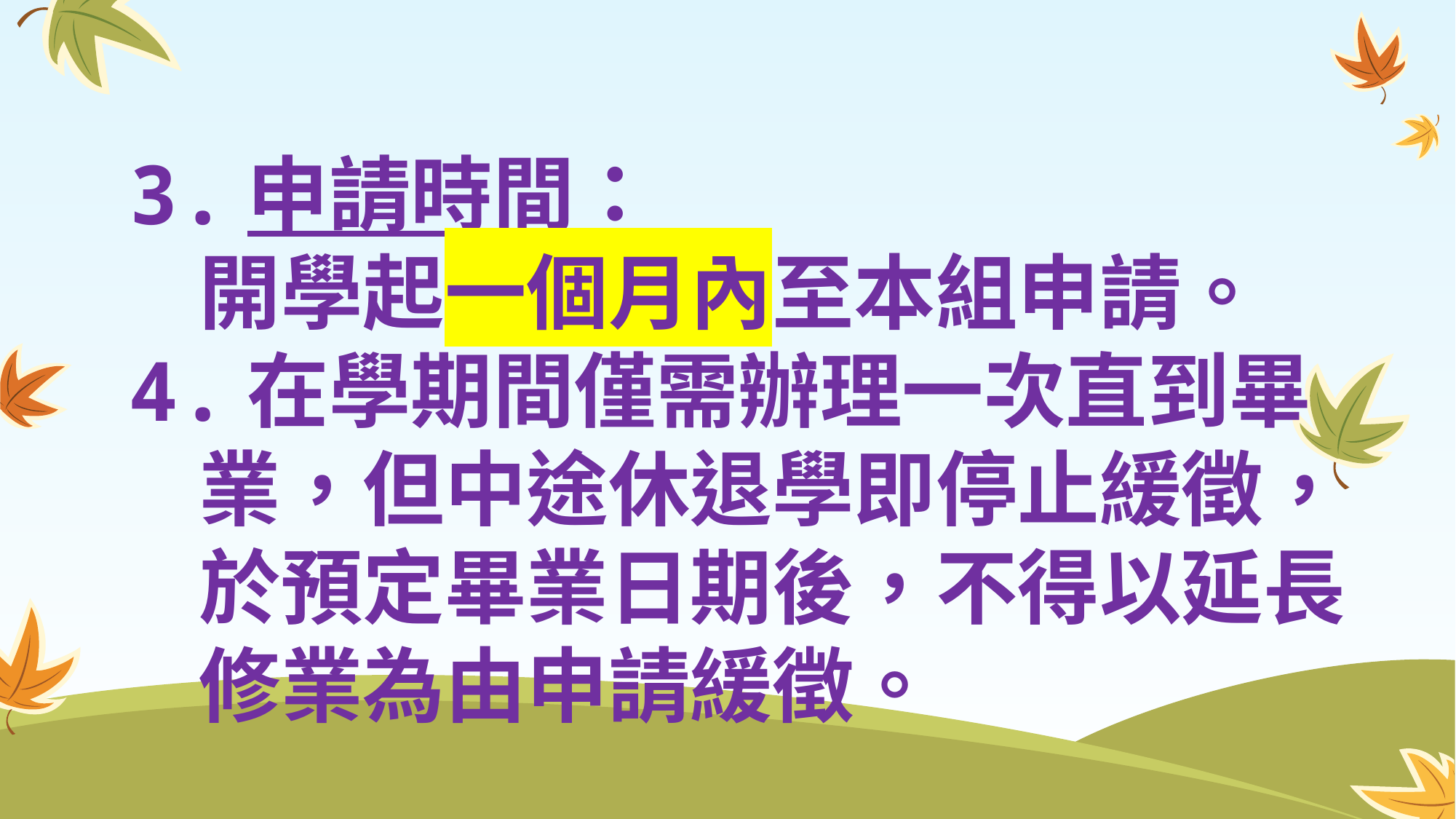

3.申請時間：
        開學起一個月內至本組申請。
  4.在學期間僅需辦理一次直到畢
        業，但中途休退學即停止緩徵，
        於預定畢業日期後，不得以延長
        修業為由申請緩徵。